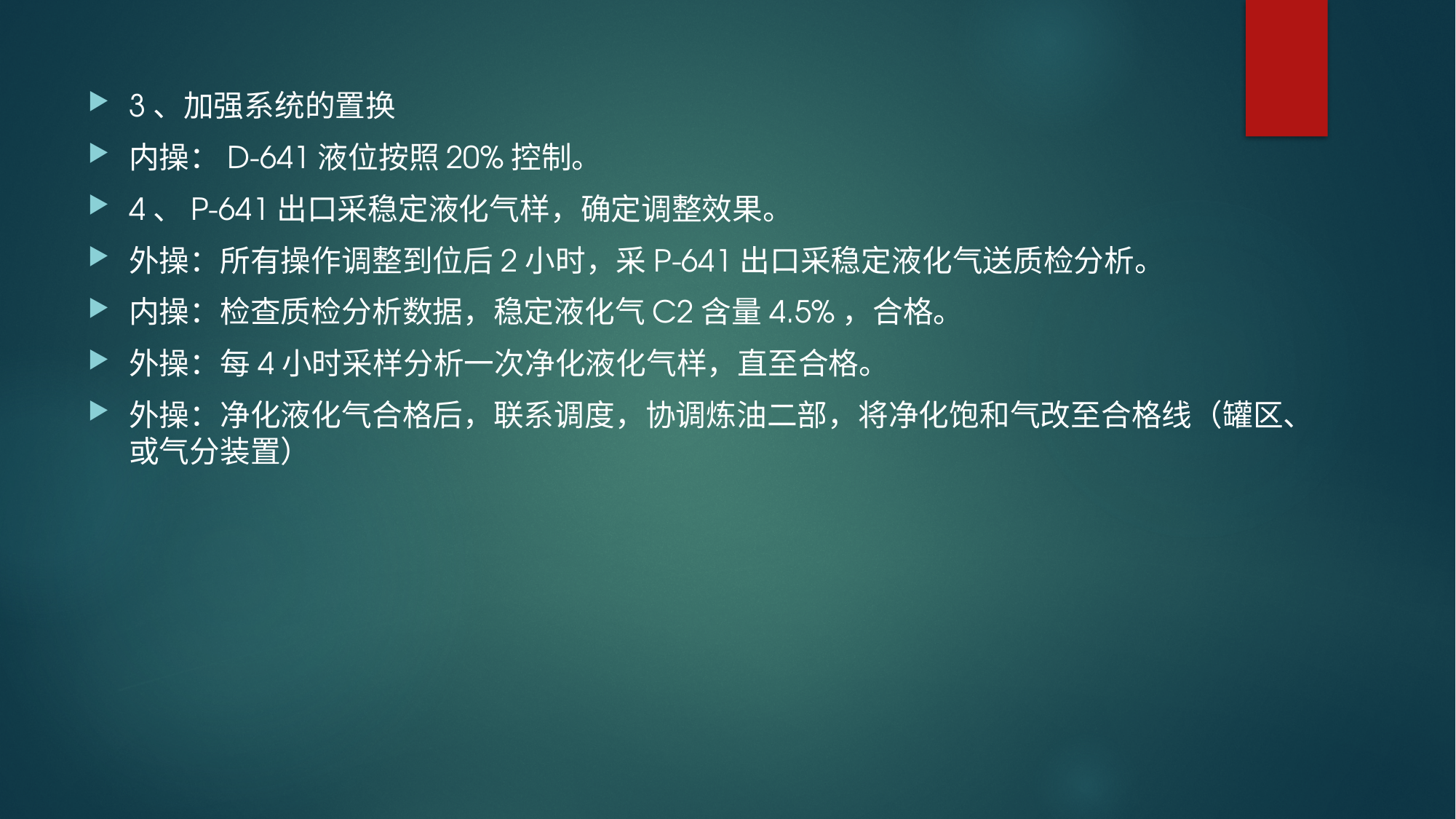

3、加强系统的置换
内操：D-641液位按照20%控制。
4、P-641出口采稳定液化气样，确定调整效果。
外操：所有操作调整到位后2小时，采P-641出口采稳定液化气送质检分析。
内操：检查质检分析数据，稳定液化气C2含量4.5%，合格。
外操：每4小时采样分析一次净化液化气样，直至合格。
外操：净化液化气合格后，联系调度，协调炼油二部，将净化饱和气改至合格线（罐区、或气分装置）